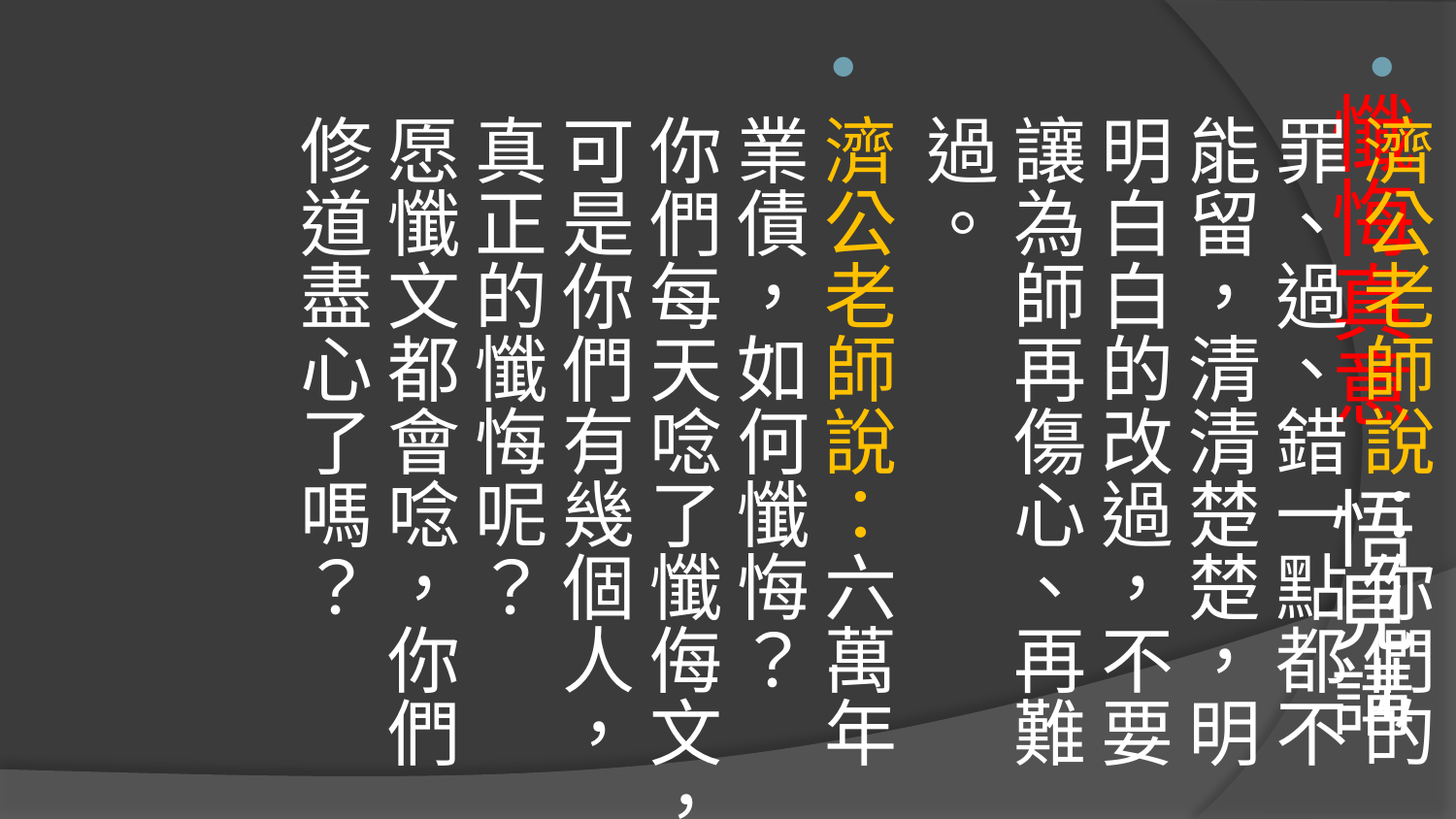

濟公老師說：你們的罪、過、錯一點都不能留，清清楚楚，明明白白的改過，不要讓為師再傷心、再難過。
濟公老師說：六萬年業債，如何懺悔？
你們每天唸了懺侮文，可是你們有幾個人，真正的懺悔呢？
愿懺文都會唸，你們修道盡心了嗎？

# 懺悔真意   悟見講